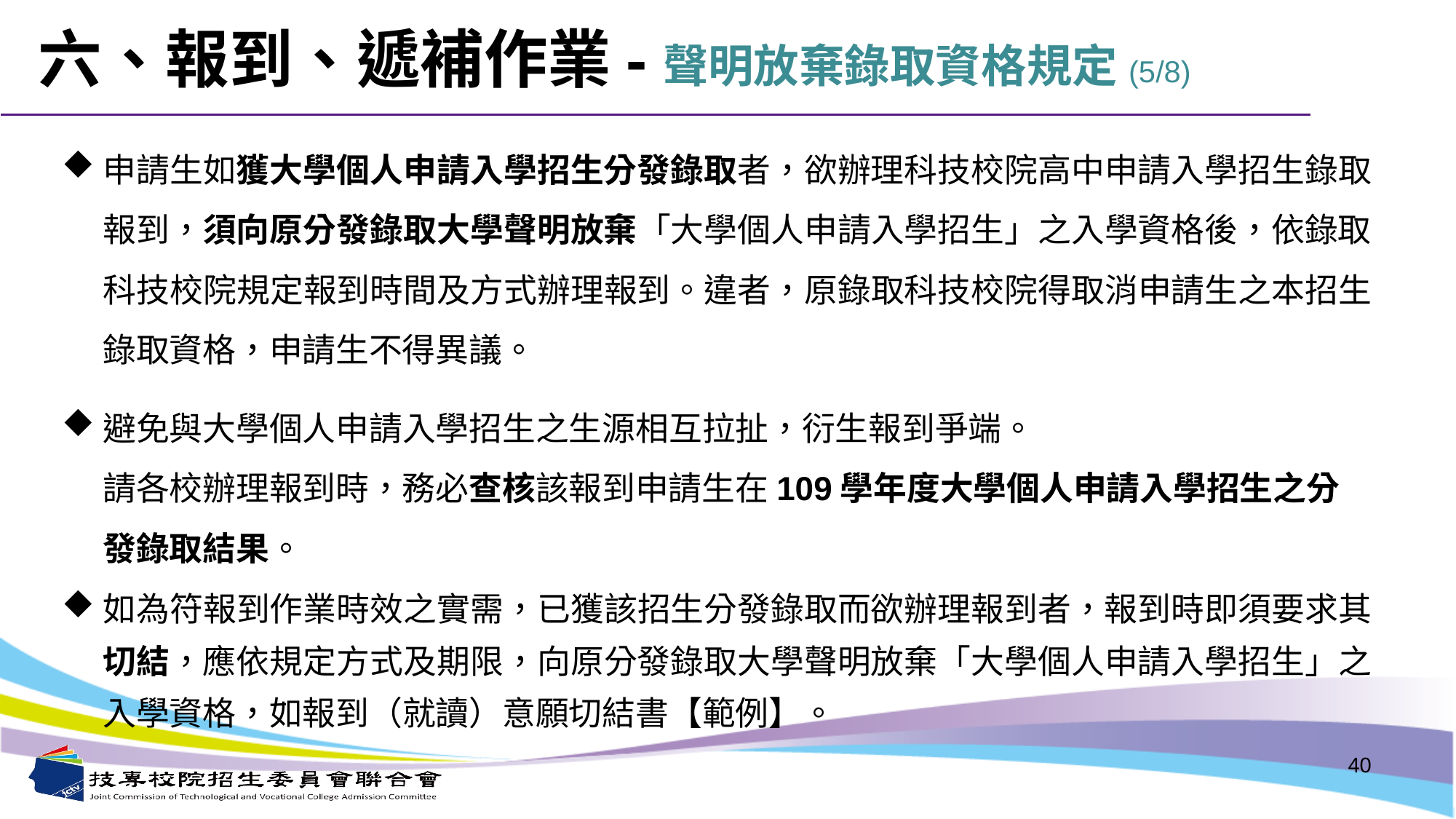

六、報到、遞補作業-聲明放棄錄取資格規定(5/8)
申請生如獲大學個人申請入學招生分發錄取者，欲辦理科技校院高中申請入學招生錄取報到，須向原分發錄取大學聲明放棄「大學個人申請入學招生」之入學資格後，依錄取科技校院規定報到時間及方式辦理報到。違者，原錄取科技校院得取消申請生之本招生錄取資格，申請生不得異議。
避免與大學個人申請入學招生之生源相互拉扯，衍生報到爭端。
請各校辦理報到時，務必查核該報到申請生在109學年度大學個人申請入學招生之分發錄取結果。
如為符報到作業時效之實需，已獲該招生分發錄取而欲辦理報到者，報到時即須要求其切結，應依規定方式及期限，向原分發錄取大學聲明放棄「大學個人申請入學招生」之入學資格，如報到（就讀）意願切結書【範例】。
40